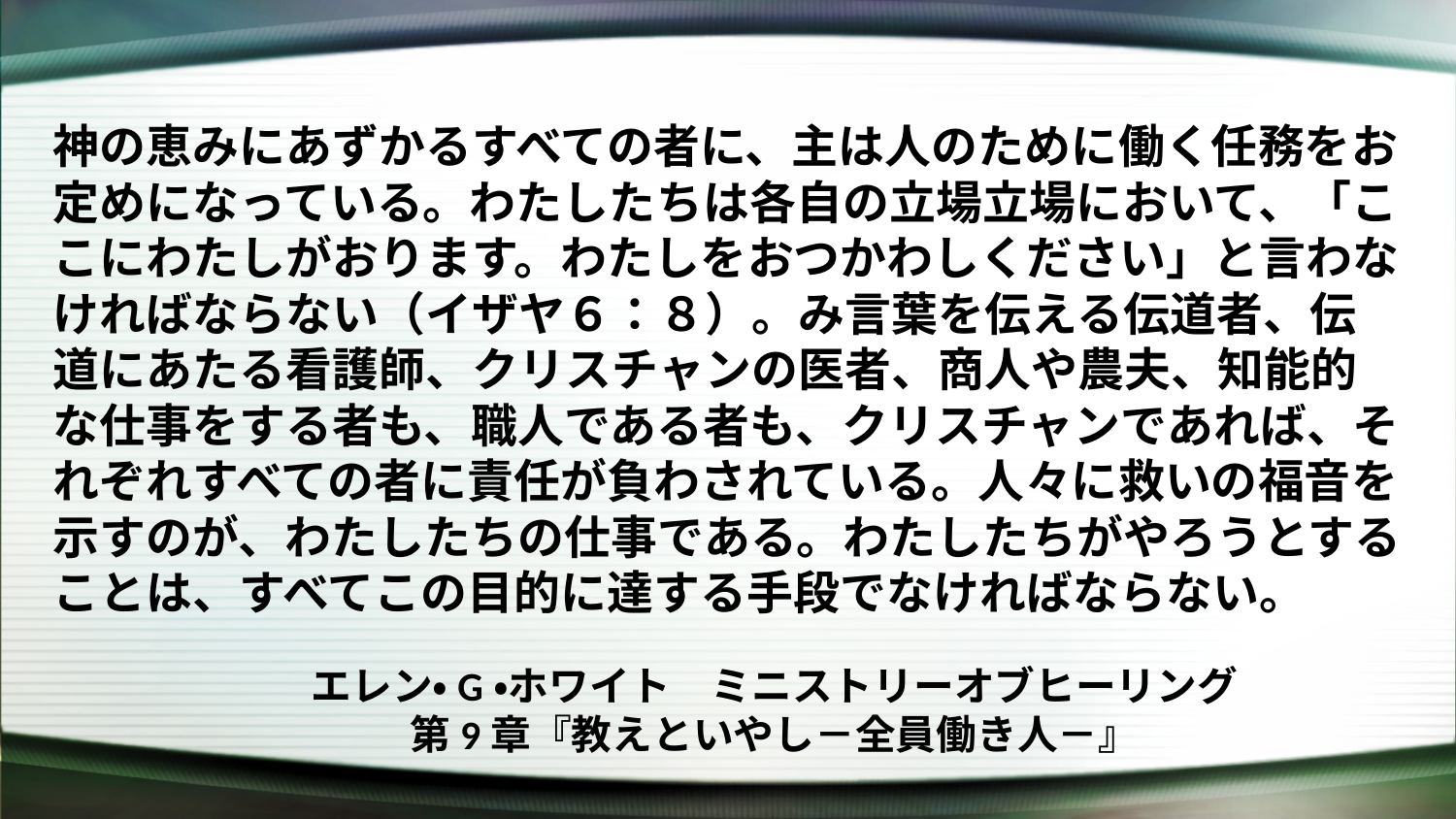

神の恵みにあずかるすべての者に、主は人のために働く任務をお定めになっている。わたしたちは各自の立場立場において、「ここにわたしがおります。わたしをおつかわしください」と言わなければならない（イザヤ６：８）。み言葉を伝える伝道者、伝道にあたる看護師、クリスチャンの医者、商人や農夫、知能的な仕事をする者も、職人である者も、クリスチャンであれば、それぞれすべての者に責任が負わされている。人々に救いの福音を示すのが、わたしたちの仕事である。わたしたちがやろうとすることは、すべてこの目的に達する手段でなければならない。
エレン・G・ホワイト　ミニストリーオブヒーリング
第9章『教えといやし－全員働き人－』